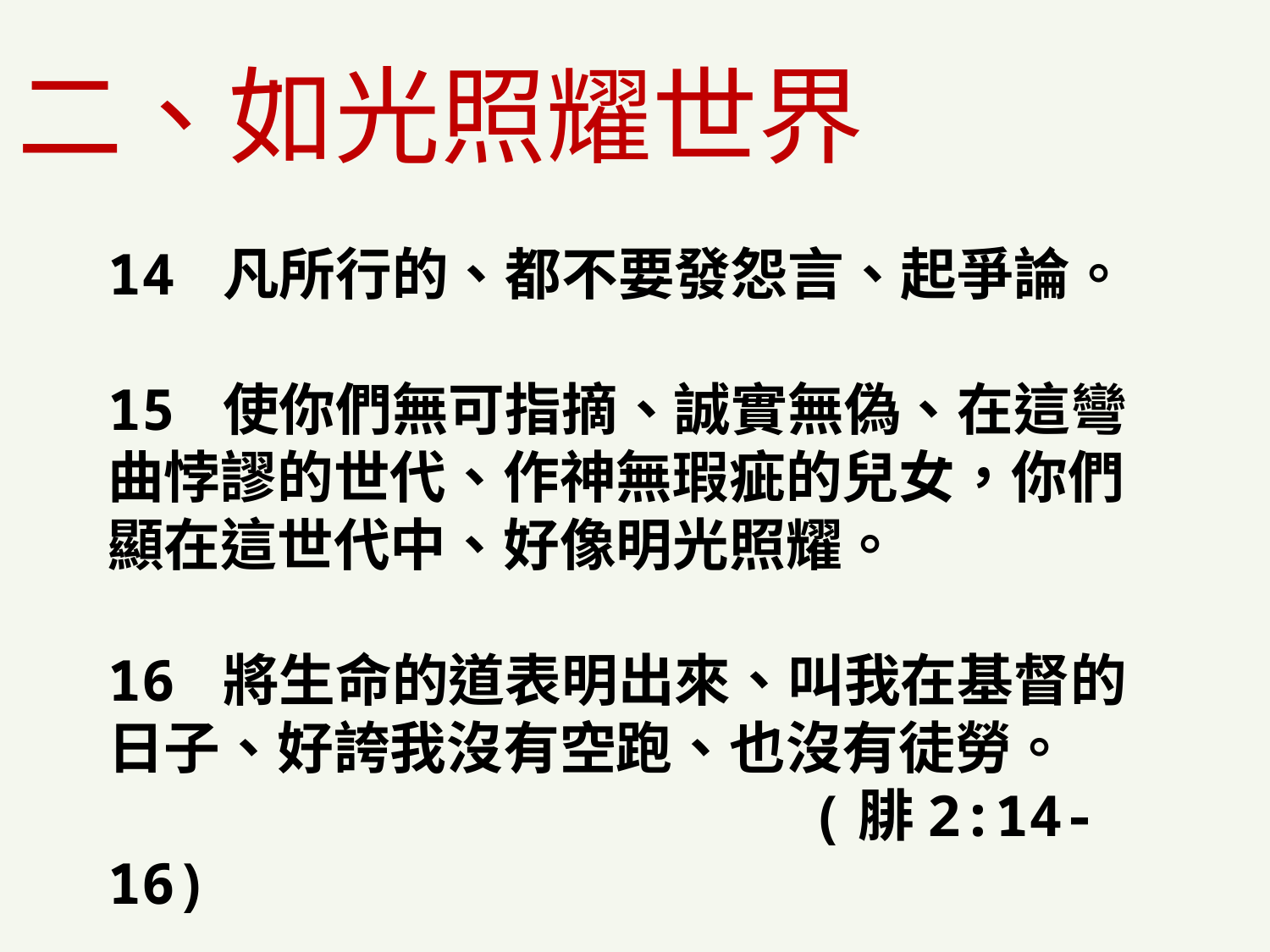

二、如光照耀世界
14 凡所行的、都不要發怨言、起爭論。

15 使你們無可指摘、誠實無偽、在這彎曲悖謬的世代、作神無瑕疵的兒女，你們顯在這世代中、好像明光照耀。

16 將生命的道表明出來、叫我在基督的日子、好誇我沒有空跑、也沒有徒勞。
					  (腓2:14-16)